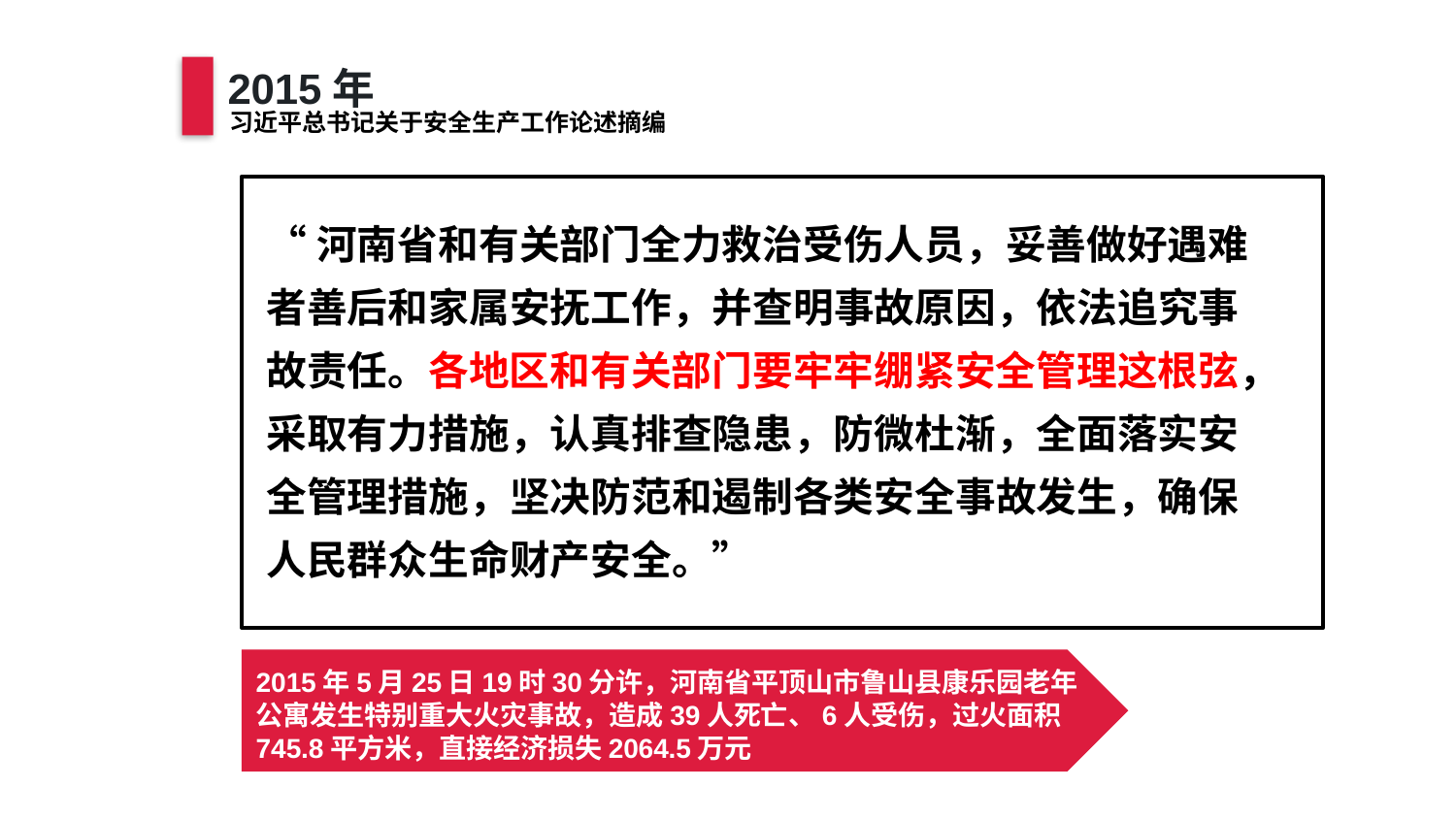

2015年

习近平总书记关于安全生产工作论述摘编

“河南省和有关部门全力救治受伤人员，妥善做好遇难者善后和家属安抚工作，并查明事故原因，依法追究事故责任。各地区和有关部门要牢牢绷紧安全管理这根弦，采取有力措施，认真排查隐患，防微杜渐，全面落实安全管理措施，坚决防范和遏制各类安全事故发生，确保人民群众生命财产安全。”

2015年5月25日19时30分许，河南省平顶山市鲁山县康乐园老年公寓发生特别重大火灾事故，造成39人死亡、6人受伤，过火面积745.8平方米，直接经济损失2064.5万元